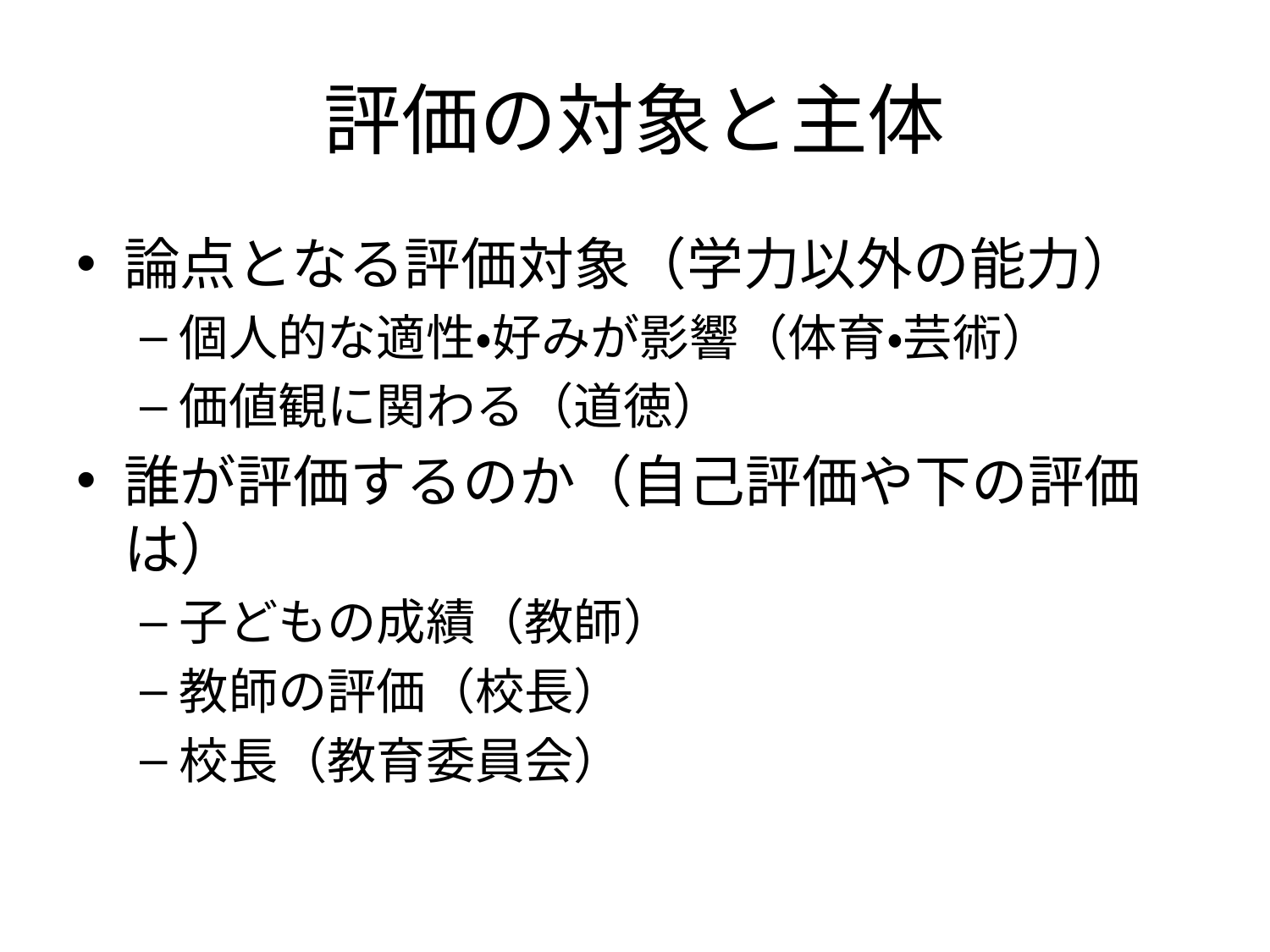

# 評価の対象と主体
論点となる評価対象（学力以外の能力）
個人的な適性・好みが影響（体育・芸術）
価値観に関わる（道徳）
誰が評価するのか（自己評価や下の評価は）
子どもの成績（教師）
教師の評価（校長）
校長（教育委員会）